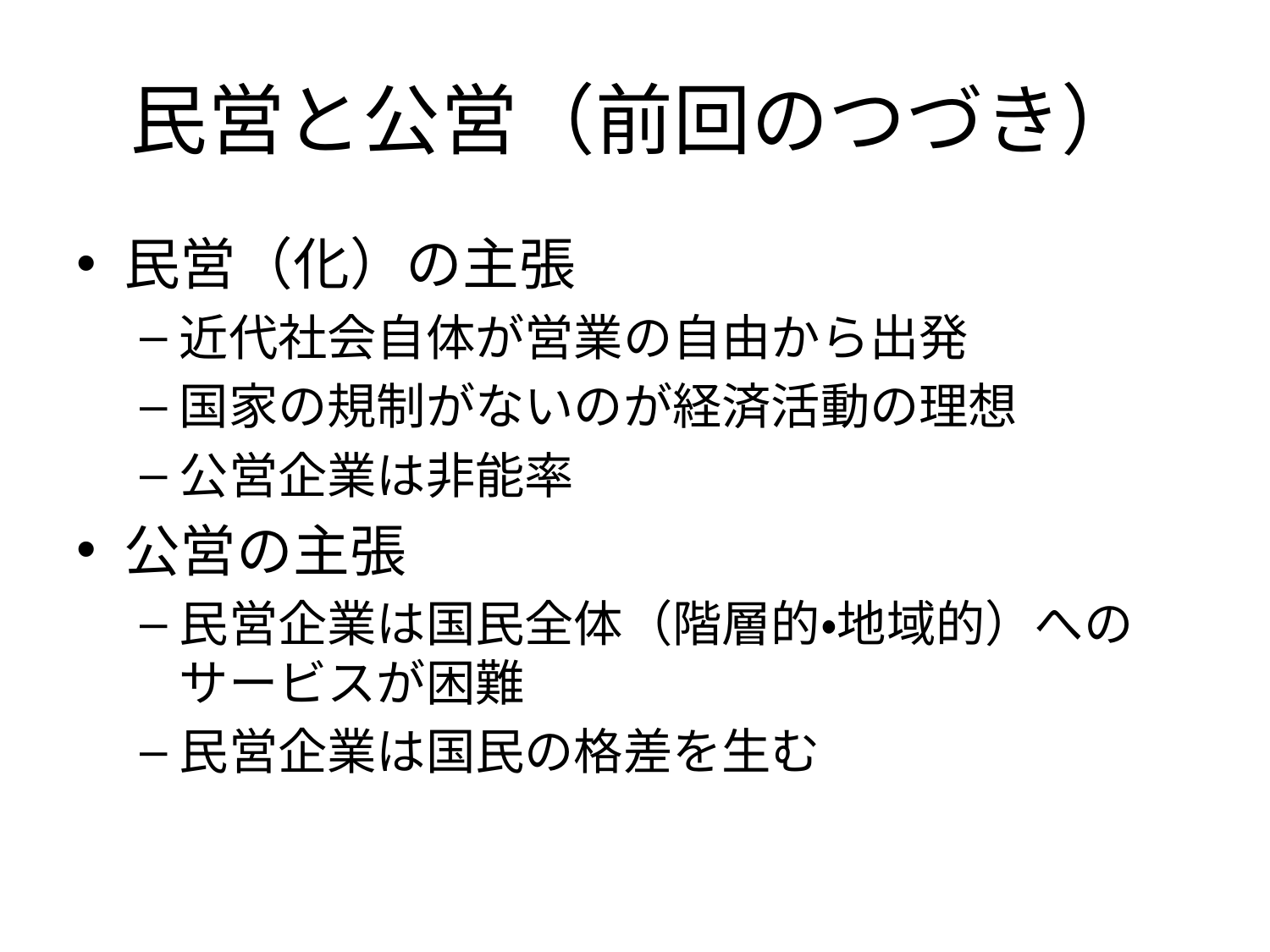

# 民営と公営（前回のつづき）
民営（化）の主張
近代社会自体が営業の自由から出発
国家の規制がないのが経済活動の理想
公営企業は非能率
公営の主張
民営企業は国民全体（階層的・地域的）へのサービスが困難
民営企業は国民の格差を生む